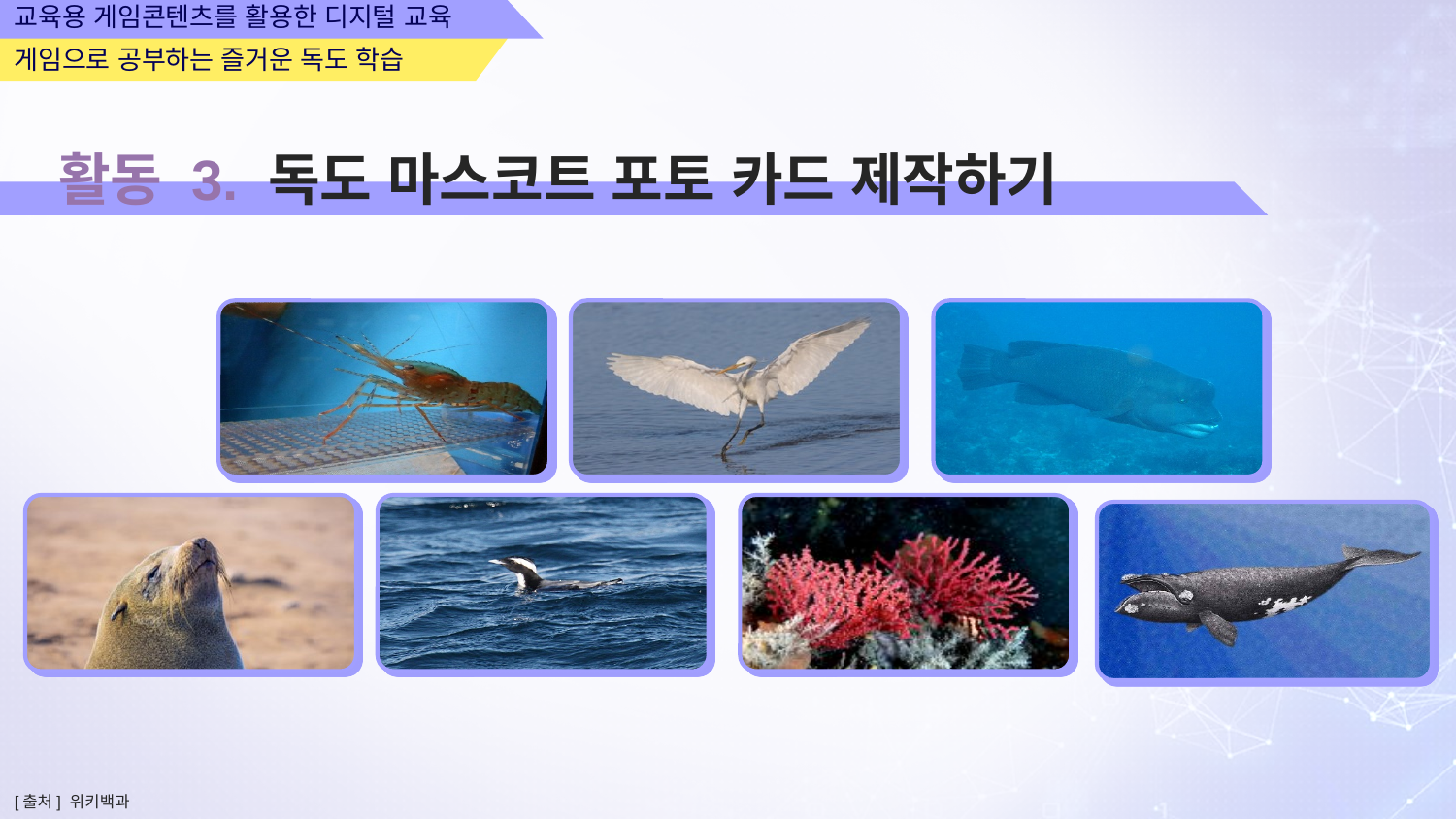

활동 3. 독도 마스코트 포토 카드 제작하기

[출처] 위키백과